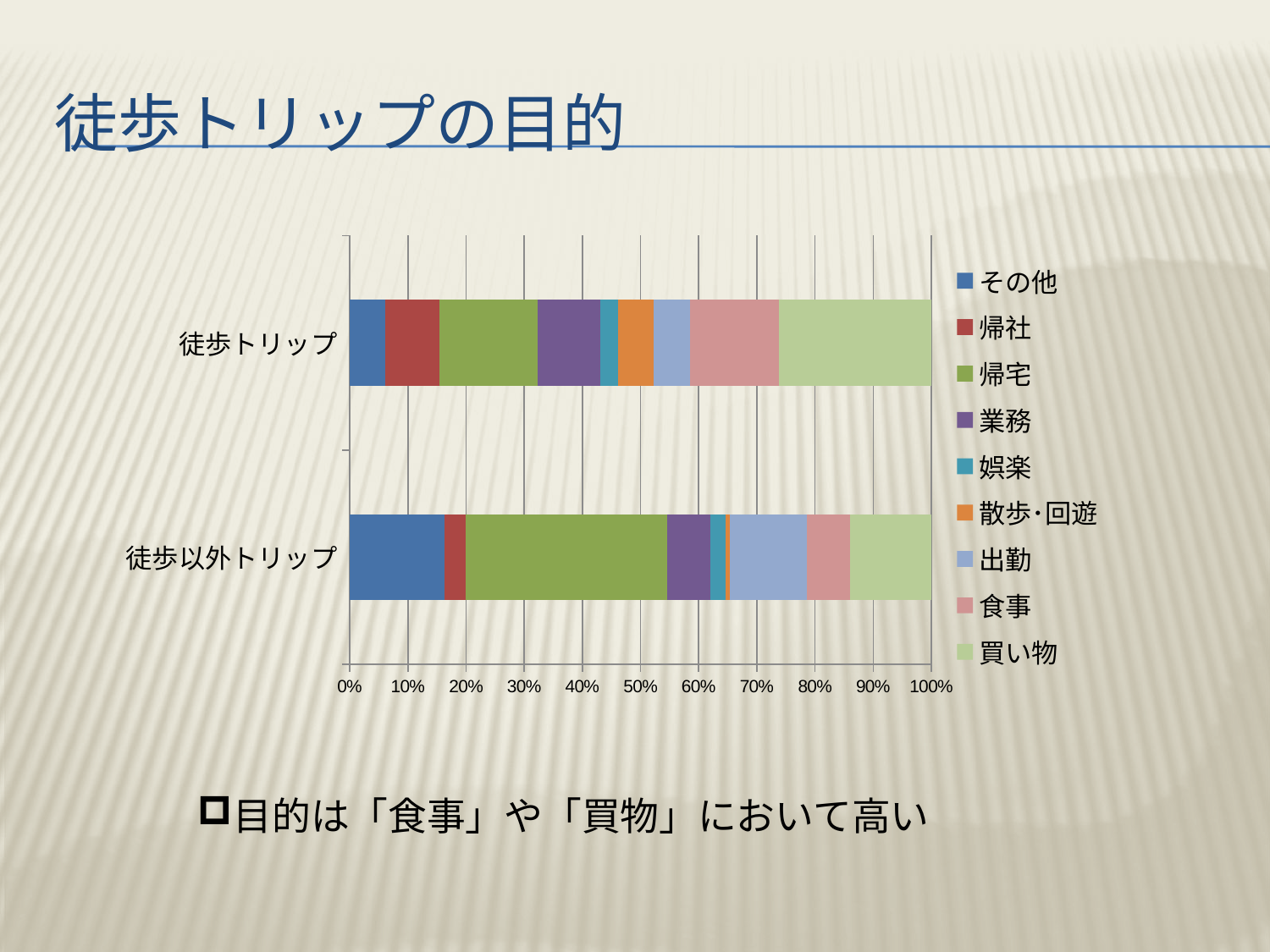

# 徒歩トリップの目的

### Chart

| Category | その他 | 帰社 | 帰宅 | 業務 | 娯楽 | 散歩･回遊 | 出勤 | 食事 | 買い物 |
|---|---|---|---|---|---|---|---|---|---|
| 徒歩以外トリップ | 44.0 | 10.0 | 94.0 | 20.0 | 7.0 | 2.0 | 36.0 | 20.0 | 38.0 |
| 徒歩トリップ | 4.0 | 6.0 | 11.0 | 7.0 | 2.0 | 4.0 | 4.0 | 10.0 | 17.0 |
目的は「食事」や「買物」において高い